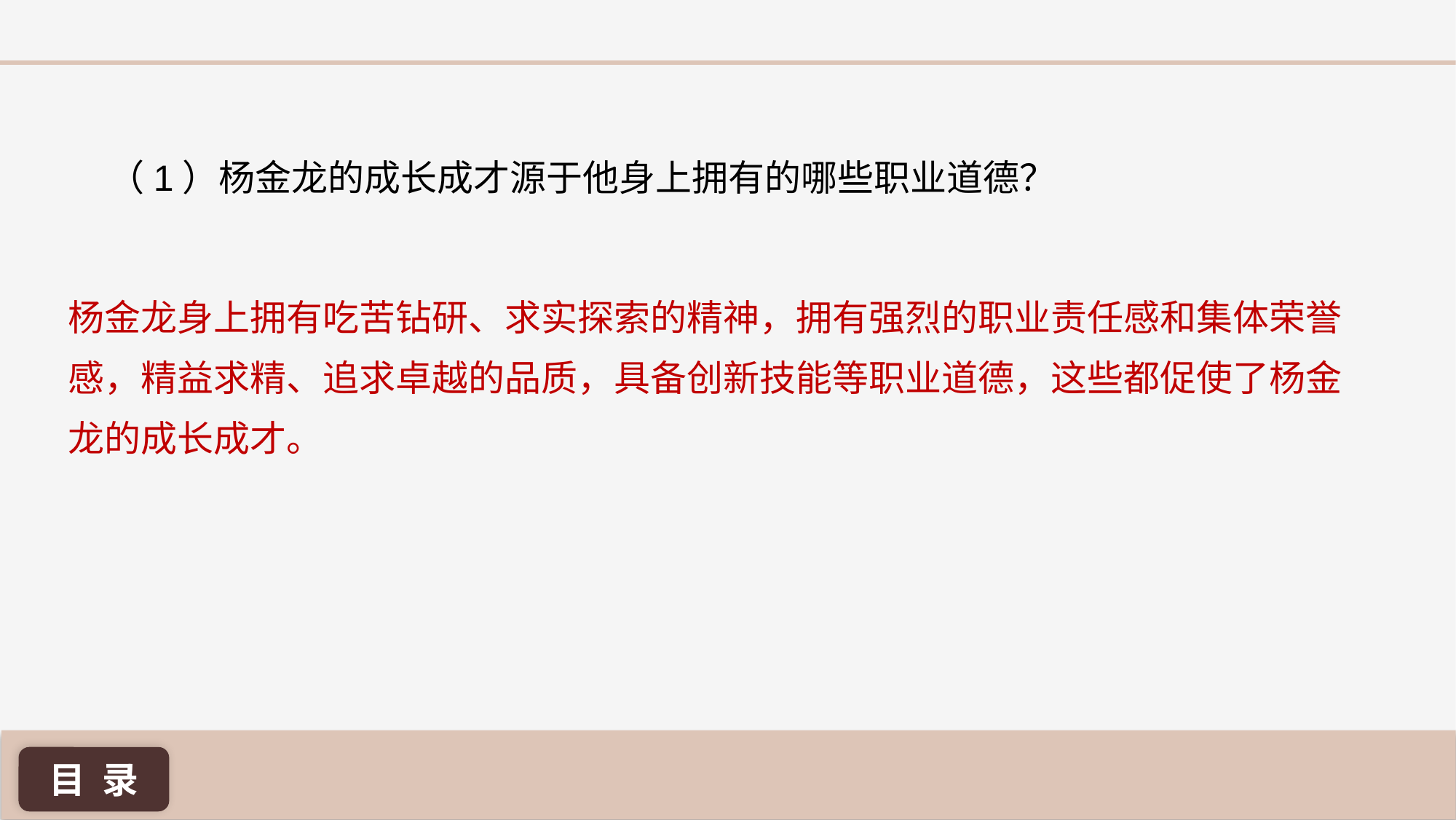

（1）杨金龙的成长成才源于他身上拥有的哪些职业道德？
杨金龙身上拥有吃苦钻研、求实探索的精神，拥有强烈的职业责任感和集体荣誉感，精益求精、追求卓越的品质，具备创新技能等职业道德，这些都促使了杨金龙的成长成才。